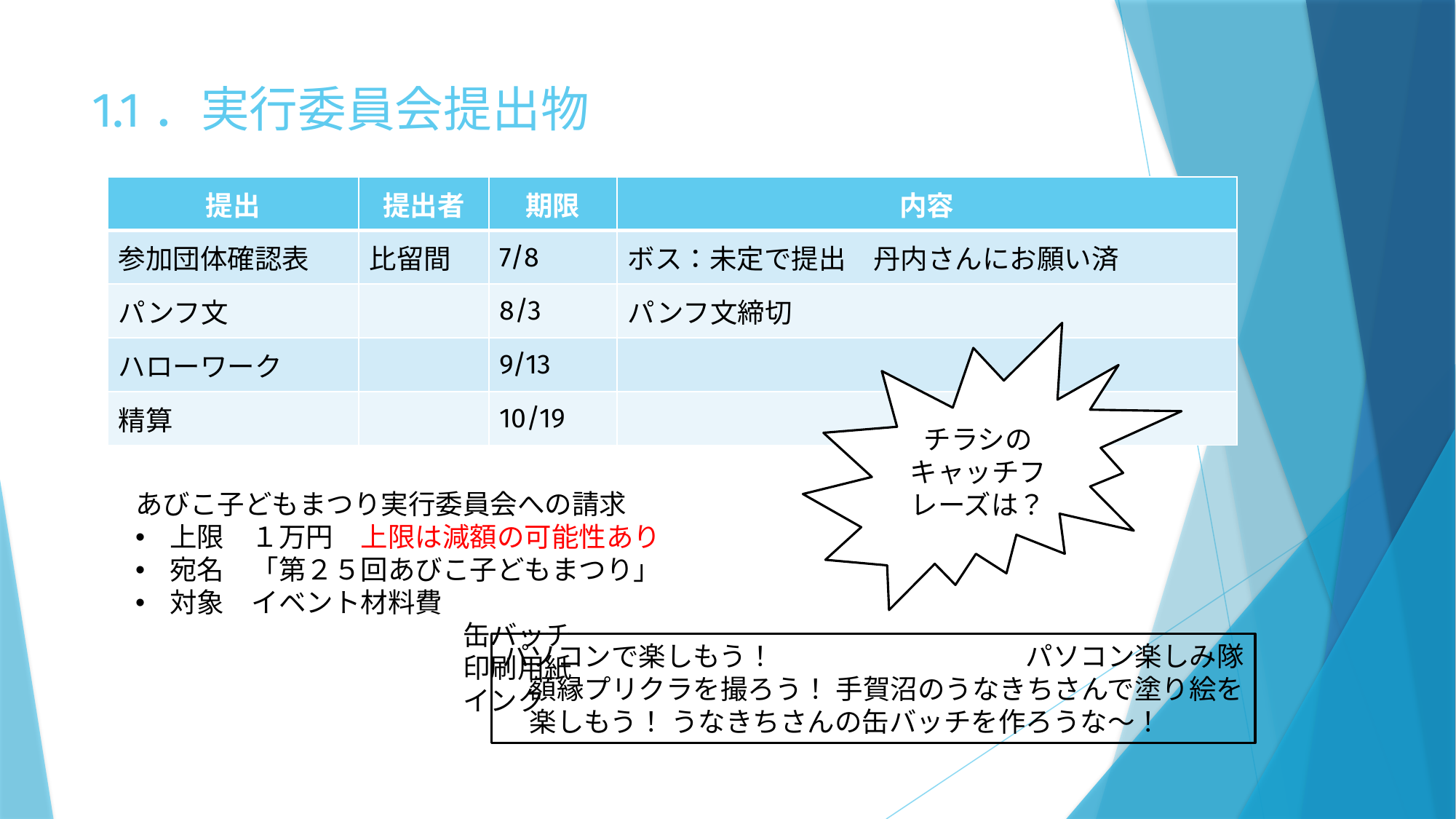

# 1.1．実行委員会提出物
| 提出 | 提出者 | 期限 | 内容 |
| --- | --- | --- | --- |
| 参加団体確認表 | 比留間 | 7/8 | ボス：未定で提出　丹内さんにお願い済 |
| パンフ文 |  | 8/3 | パンフ文締切 |
| ハローワーク |  | 9/13 |  |
| 精算 |  | 10/19 |  |
チラシのキャッチフレーズは？
あびこ子どもまつり実行委員会への請求
上限　１万円　上限は減額の可能性あり
宛名　「第２５回あびこ子どもまつり」
対象　イベント材料費
			缶バッチ
			印刷用紙
			インク
パソコンで楽しもう！　　　　　　　　 　パソコン楽しみ隊
　額縁プリクラを撮ろう！ 手賀沼のうなきちさんで塗り絵を
　楽しもう！ うなきちさんの缶バッチを作ろうな～！